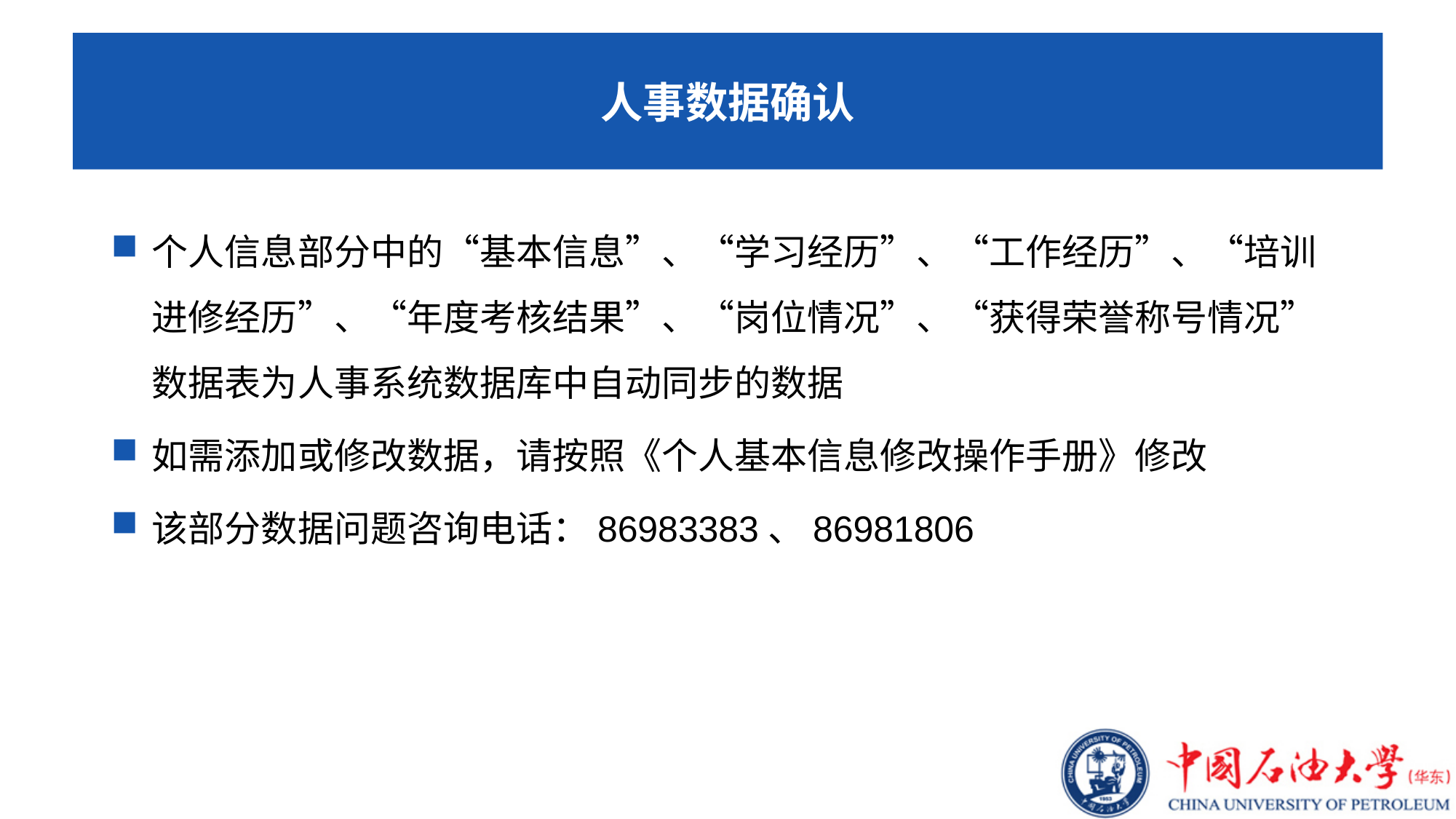

# 人事数据确认
个人信息部分中的“基本信息”、“学习经历”、“工作经历”、“培训进修经历”、“年度考核结果”、“岗位情况”、“获得荣誉称号情况”数据表为人事系统数据库中自动同步的数据
如需添加或修改数据，请按照《个人基本信息修改操作手册》修改
该部分数据问题咨询电话：86983383、86981806